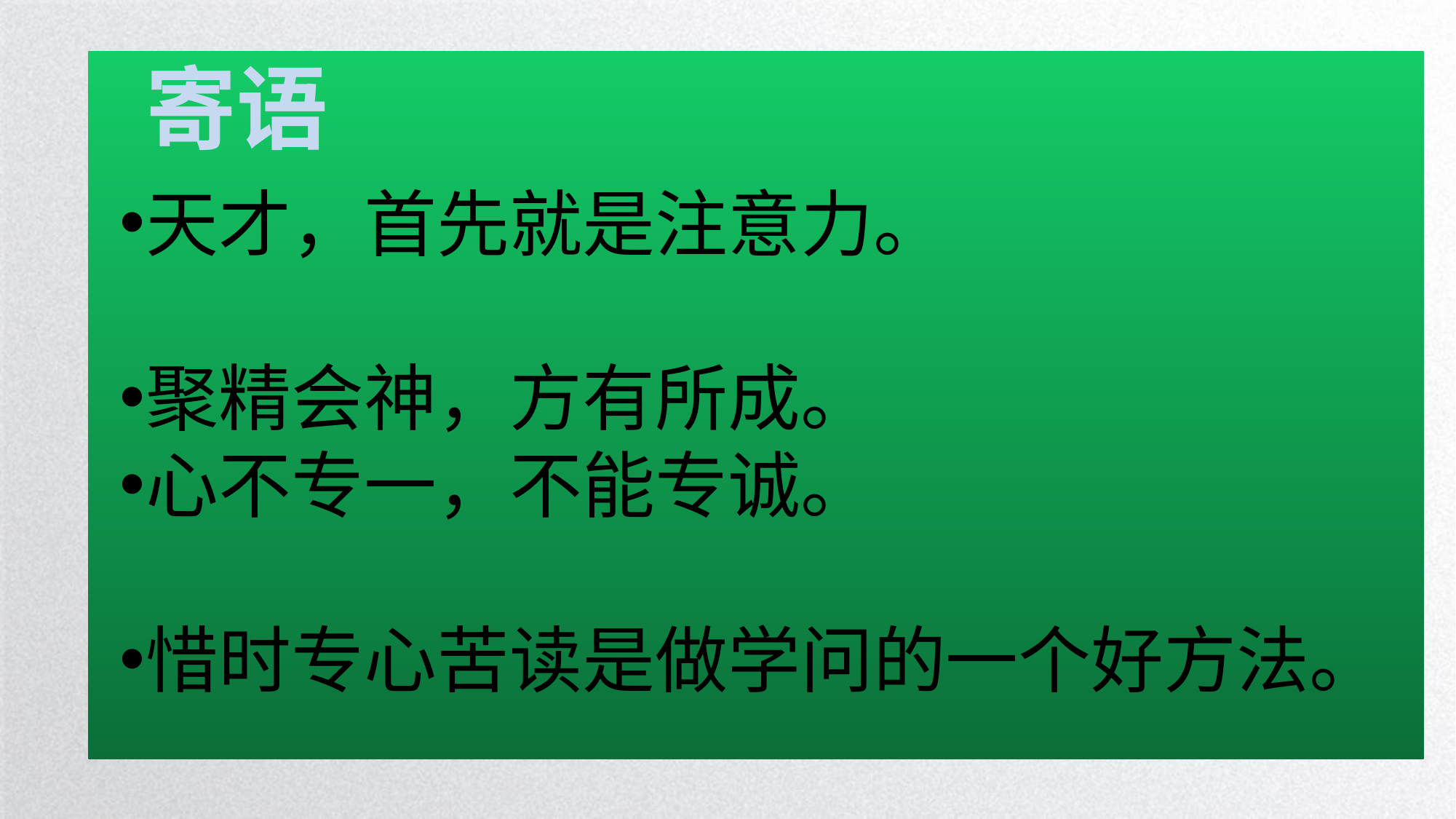

寄语

天才，首先就是注意力。

聚精会神，方有所成。
心不专一，不能专诚。

惜时专心苦读是做学问的一个好方法。